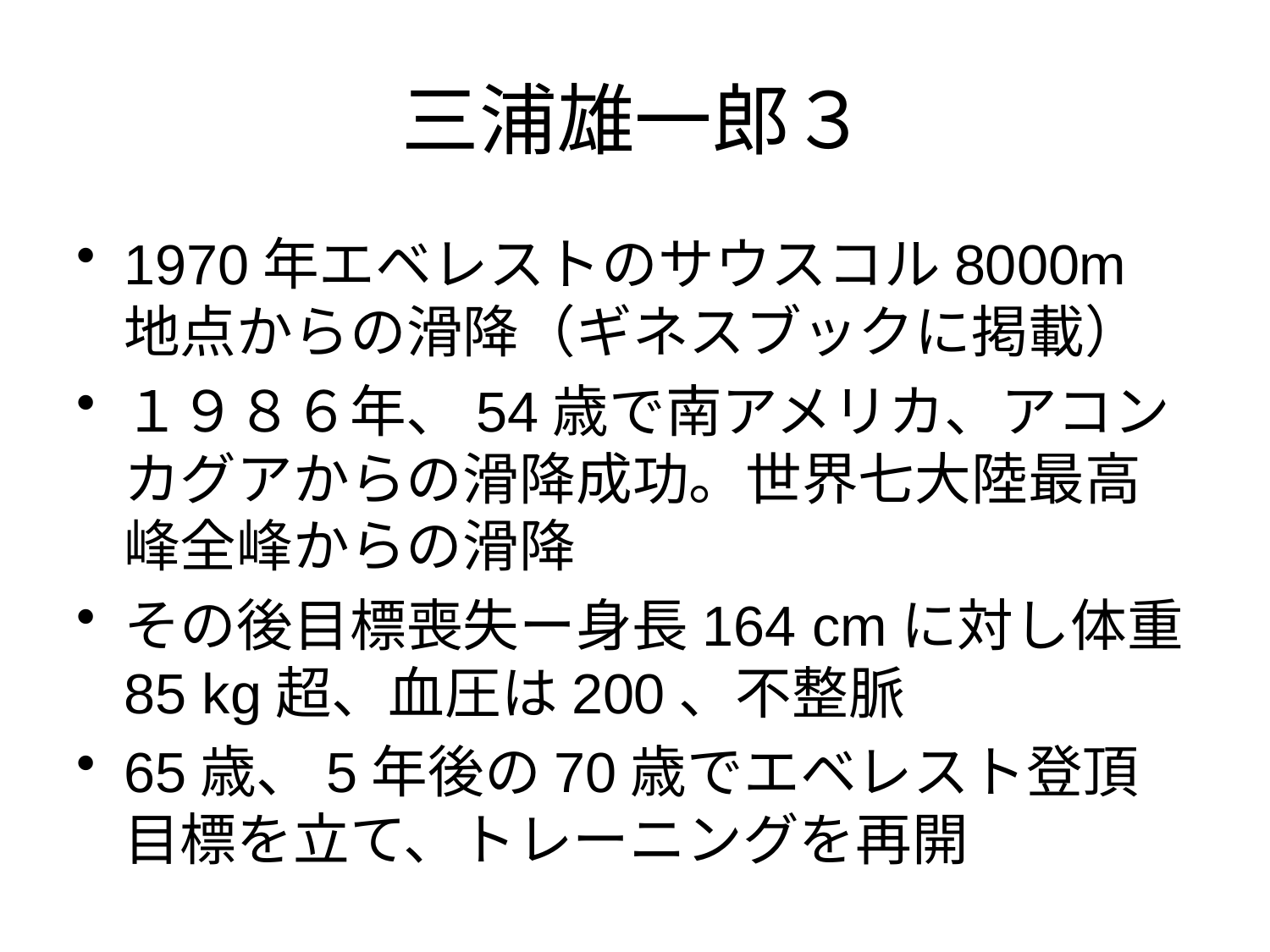

# 三浦雄一郎３
1970年エベレストのサウスコル8000m地点からの滑降（ギネスブックに掲載）
１９８６年、54歳で南アメリカ、アコンカグアからの滑降成功。世界七大陸最高峰全峰からの滑降
その後目標喪失ー身長164 cmに対し体重85 kg超、血圧は200、不整脈
65歳、5年後の70歳でエベレスト登頂目標を立て、トレーニングを再開